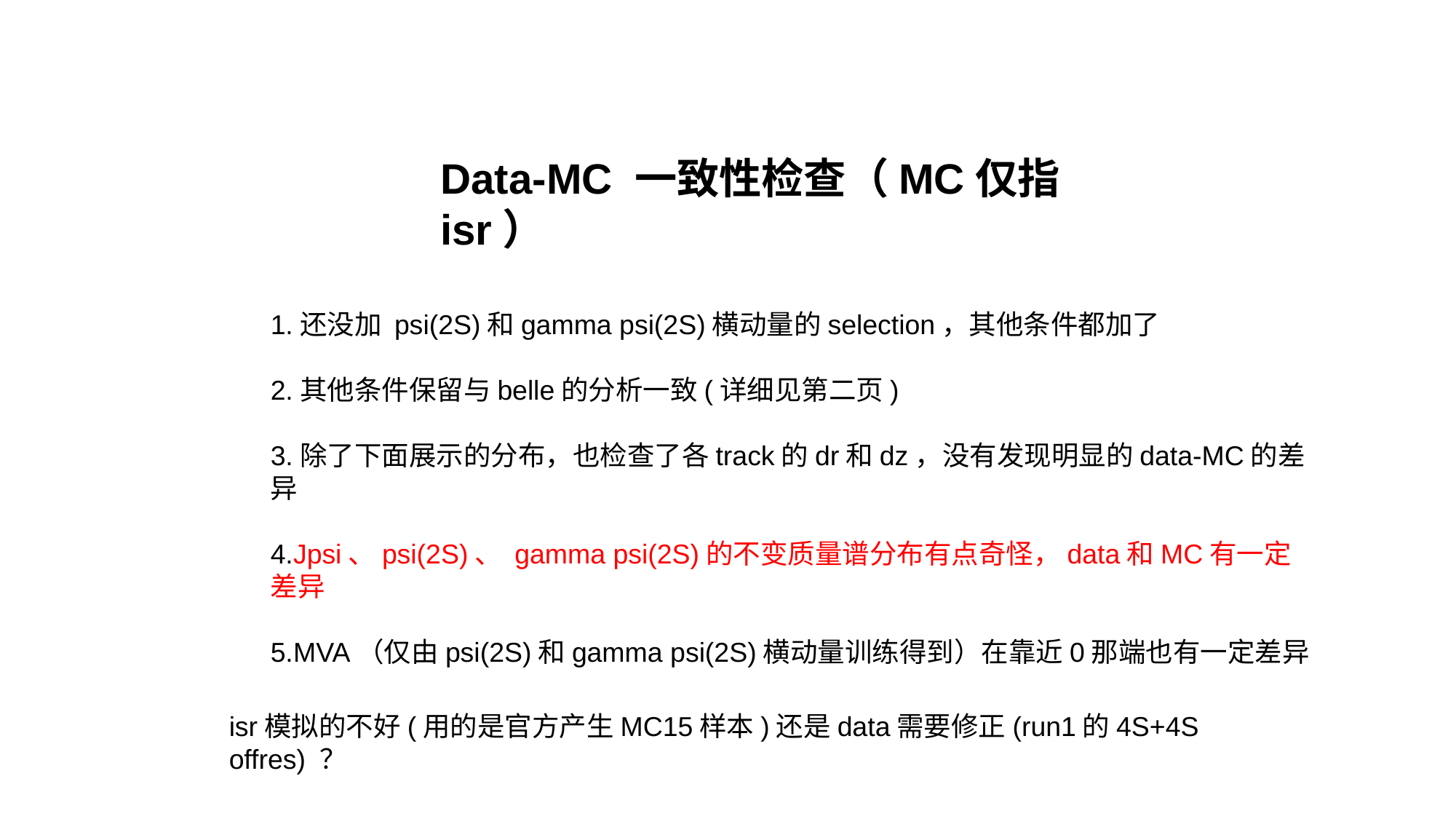

Data-MC 一致性检查（MC仅指isr）
1.还没加 psi(2S)和gamma psi(2S)横动量的selection，其他条件都加了

2.其他条件保留与belle的分析一致(详细见第二页)

3.除了下面展示的分布，也检查了各track的dr和dz，没有发现明显的data-MC的差异

4.Jpsi、psi(2S)、 gamma psi(2S)的不变质量谱分布有点奇怪，data和MC有一定差异

5.MVA（仅由psi(2S)和gamma psi(2S)横动量训练得到）在靠近0那端也有一定差异
isr模拟的不好(用的是官方产生MC15样本)还是data需要修正(run1的4S+4S offres) ？